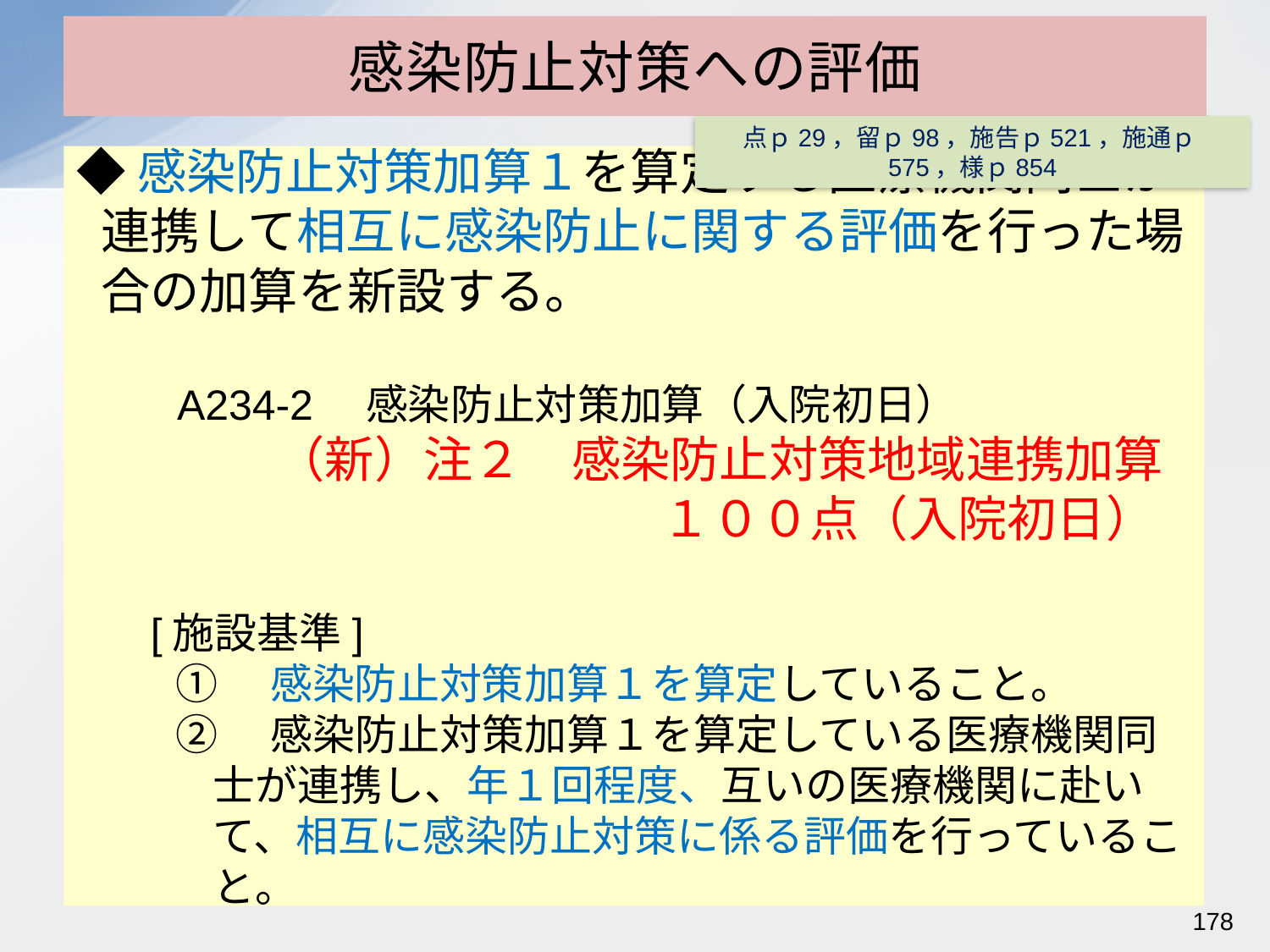

# 感染防止対策への評価
点ｐ29，留ｐ98，施告ｐ521，施通ｐ575，様ｐ854
◆感染防止対策加算１を算定する医療機関同士が連携して相互に感染防止に関する評価を行った場合の加算を新設する。

A234-2　感染防止対策加算（入院初日）
　　（新）注２　感染防止対策地域連携加算
１００点（入院初日）

[施設基準]
①　感染防止対策加算１を算定していること。
②　感染防止対策加算１を算定している医療機関同士が連携し、年１回程度、互いの医療機関に赴いて、相互に感染防止対策に係る評価を行っていること。
178